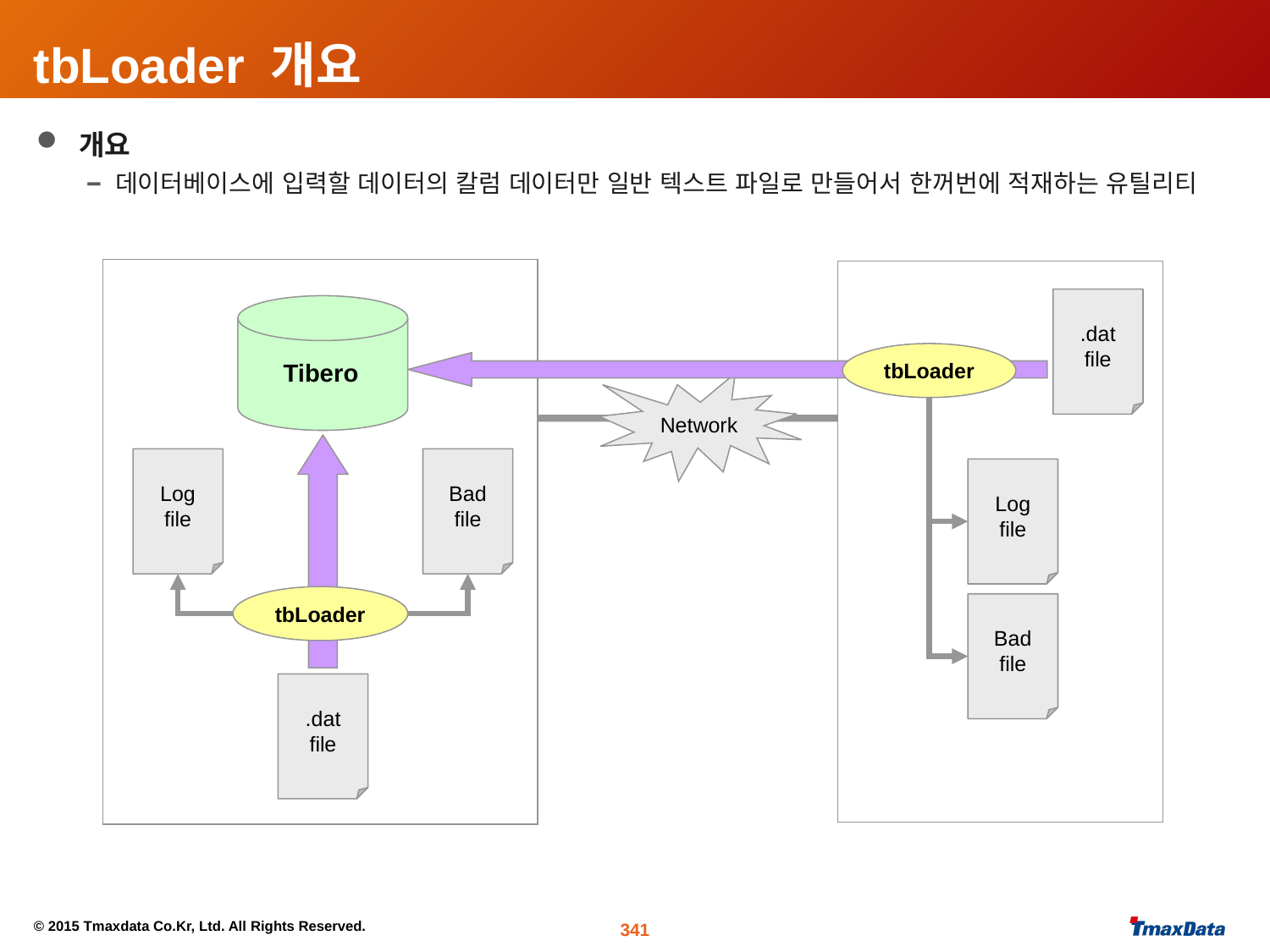

# tbLoader 개요

 개요
 데이터베이스에 입력할 데이터의 칼럼 데이터만 일반 텍스트 파일로 만들어서 한꺼번에 적재하는 유틸리티

.dat
file

Tibero
tbLoader
Network

Log
file
Bad
file
Log
file
tbLoader
Bad
file
.dat
file